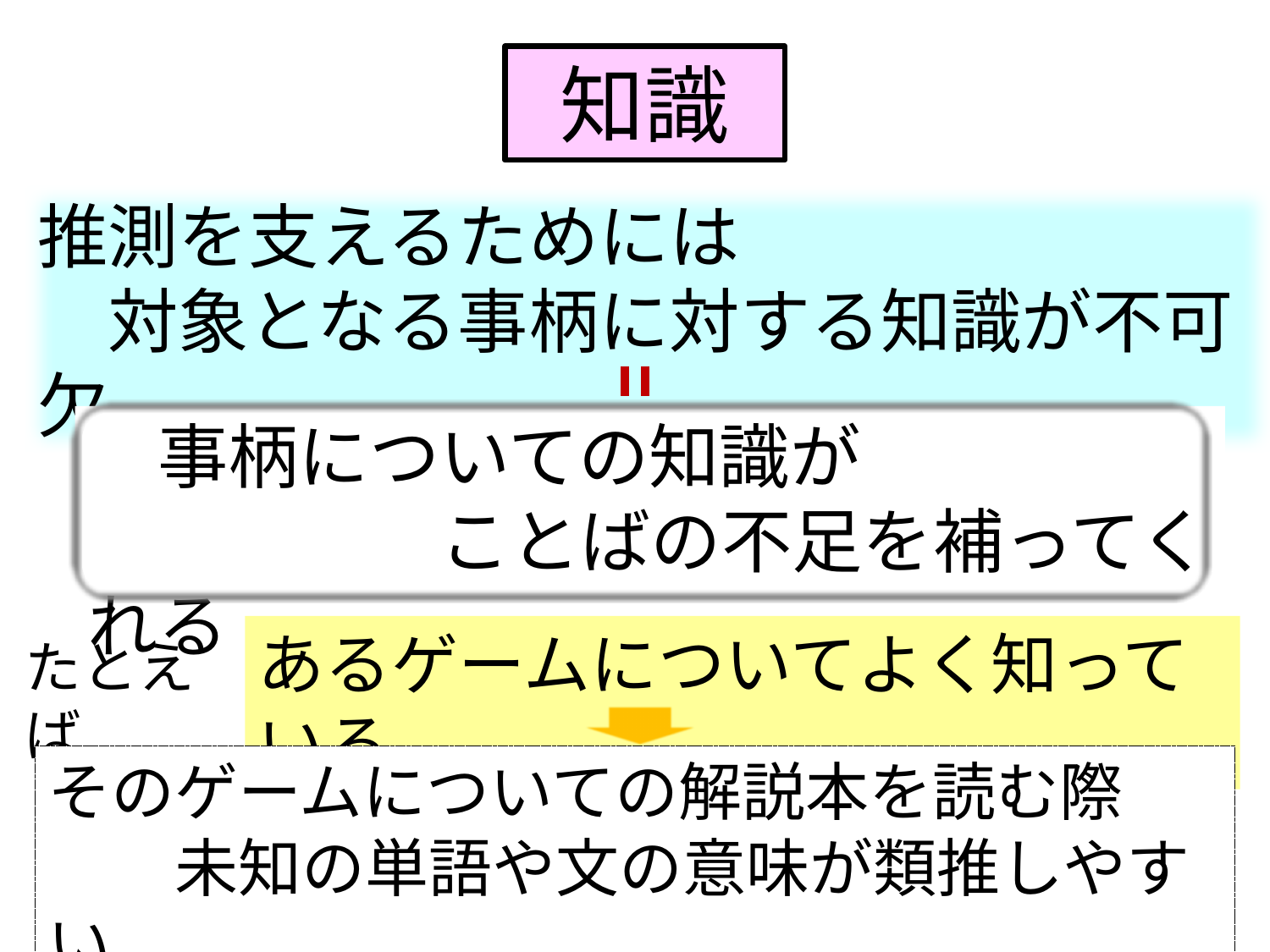

知識
推測を支えるためには
　対象となる事柄に対する知識が不可欠
　事柄についての知識が
　　　　　ことばの不足を補ってくれる

あるゲームについてよく知っている
たとえば

そのゲームについての解説本を読む際
　　未知の単語や文の意味が類推しやすい